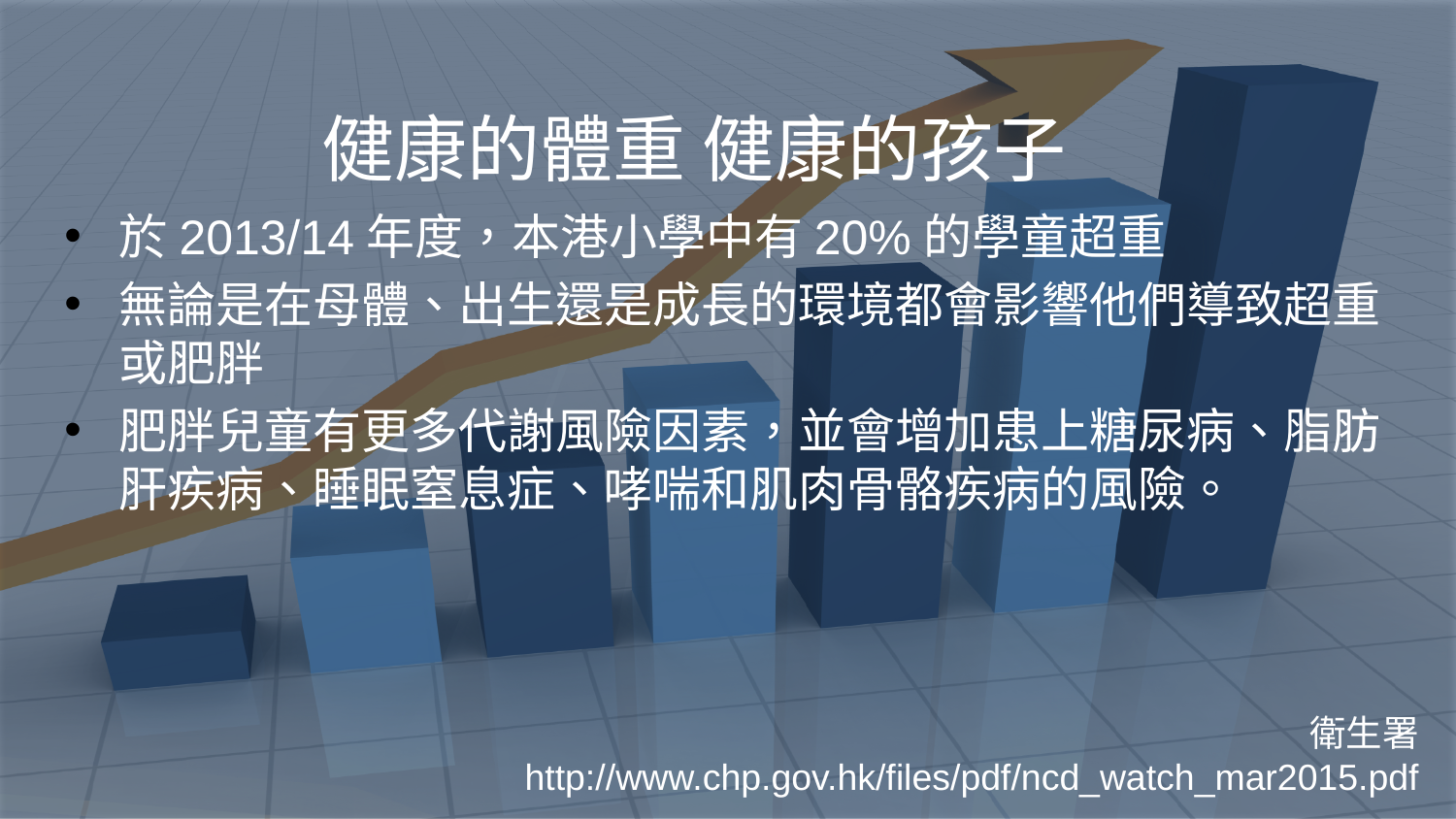

健康的體重 健康的孩子
於2013/14年度，本港小學中有20%的學童超重
無論是在母體、出生還是成長的環境都會影響他們導致超重或肥胖
肥胖兒童有更多代謝風險因素，並會增加患上糖尿病、脂肪肝疾病、睡眠窒息症、哮喘和肌肉骨骼疾病的風險。
衛生署
http://www.chp.gov.hk/files/pdf/ncd_watch_mar2015.pdf